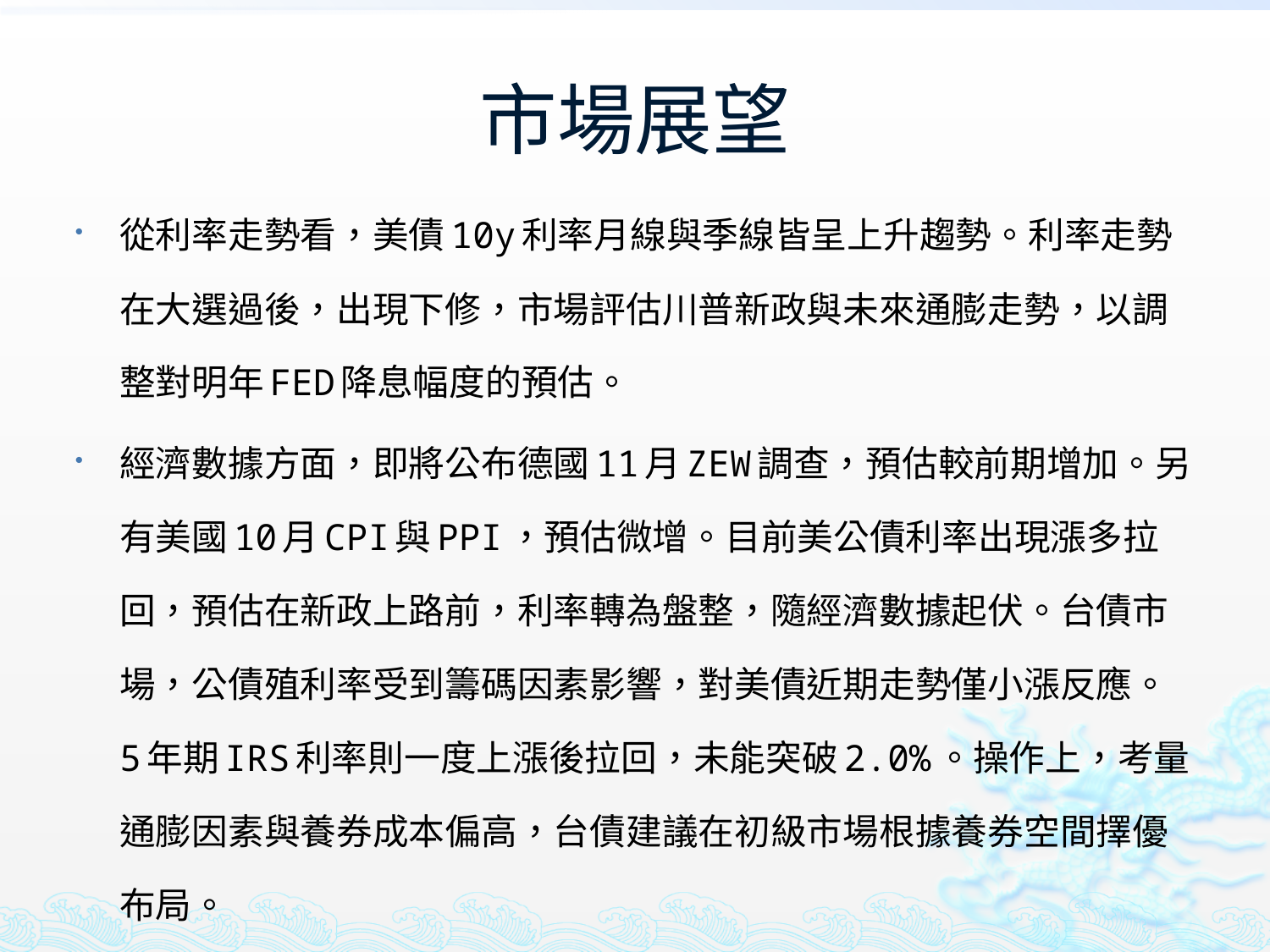

# 市場展望
從利率走勢看，美債10y利率月線與季線皆呈上升趨勢。利率走勢在大選過後，出現下修，市場評估川普新政與未來通膨走勢，以調整對明年FED降息幅度的預估。
經濟數據方面，即將公布德國11月ZEW調查，預估較前期增加。另有美國10月CPI與PPI，預估微增。目前美公債利率出現漲多拉回，預估在新政上路前，利率轉為盤整，隨經濟數據起伏。台債市場，公債殖利率受到籌碼因素影響，對美債近期走勢僅小漲反應。5年期IRS利率則一度上漲後拉回，未能突破2.0%。操作上，考量通膨因素與養券成本偏高，台債建議在初級市場根據養券空間擇優布局。